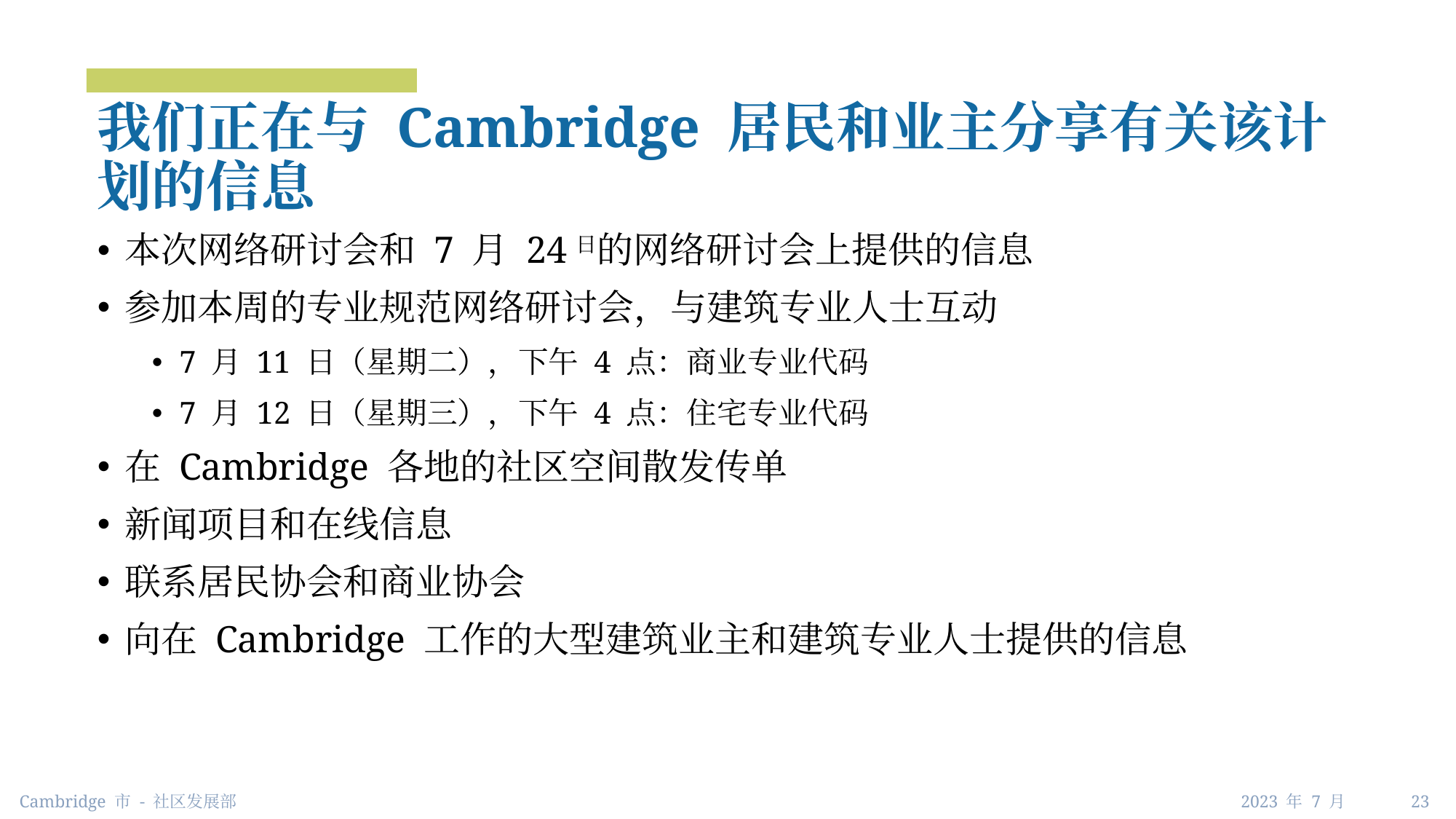

# 我们正在与 Cambridge 居民和业主分享有关该计划的信息
本次网络研讨会和 7 月 24日的网络研讨会上提供的信息
参加本周的专业规范网络研讨会，与建筑专业人士互动
7 月 11 日（星期二），下午 4 点：商业专业代码
7 月 12 日（星期三），下午 4 点：住宅专业代码
在 Cambridge 各地的社区空间散发传单
新闻项目和在线信息
联系居民协会和商业协会
向在 Cambridge 工作的大型建筑业主和建筑专业人士提供的信息
Cambridge 市 - 社区发展部
2023 年 7 月              23